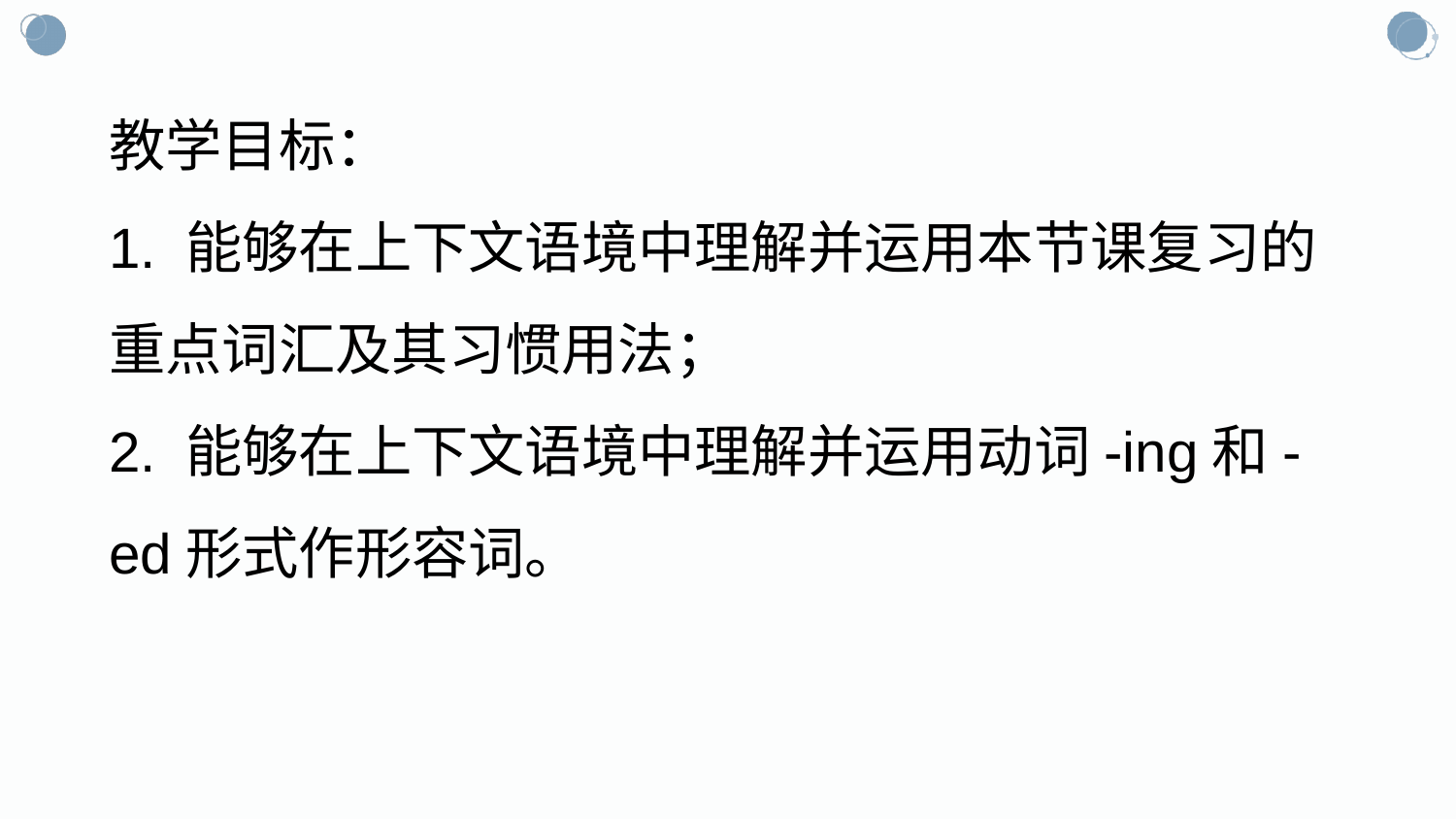

教学目标：
1. 能够在上下文语境中理解并运用本节课复习的重点词汇及其习惯用法；
2. 能够在上下文语境中理解并运用动词-ing和-ed形式作形容词。